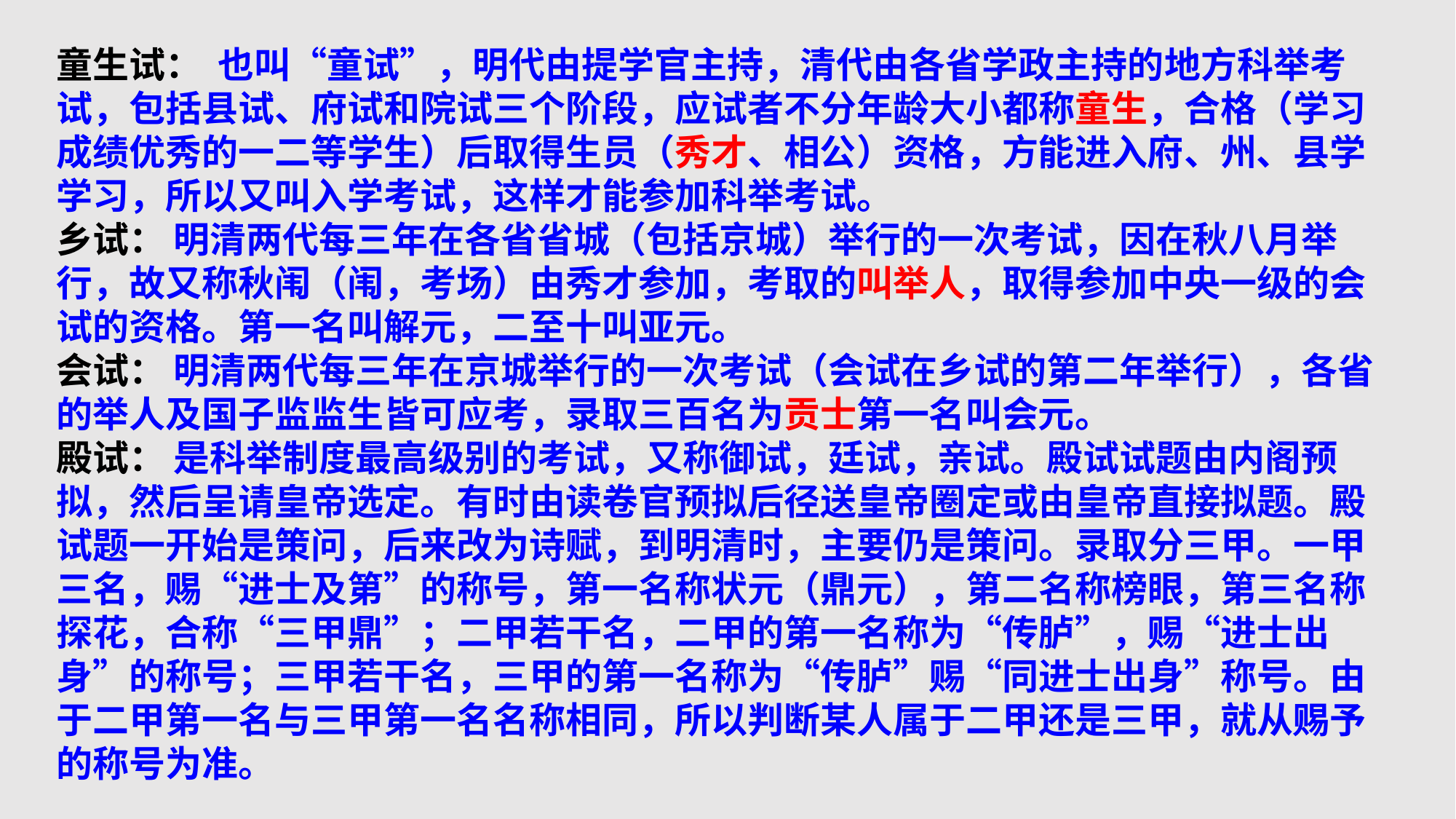

童生试：  也叫“童试”，明代由提学官主持，清代由各省学政主持的地方科举考试，包括县试、府试和院试三个阶段，应试者不分年龄大小都称童生，合格（学习成绩优秀的一二等学生）后取得生员（秀才、相公）资格，方能进入府、州、县学学习，所以又叫入学考试，这样才能参加科举考试。
乡试： 明清两代每三年在各省省城（包括京城）举行的一次考试，因在秋八月举行，故又称秋闱（闱，考场）由秀才参加，考取的叫举人，取得参加中央一级的会试的资格。第一名叫解元，二至十叫亚元。
会试： 明清两代每三年在京城举行的一次考试（会试在乡试的第二年举行），各省的举人及国子监监生皆可应考，录取三百名为贡士第一名叫会元。
殿试： 是科举制度最高级别的考试，又称御试，廷试，亲试。殿试试题由内阁预拟，然后呈请皇帝选定。有时由读卷官预拟后径送皇帝圈定或由皇帝直接拟题。殿试题一开始是策问，后来改为诗赋，到明清时，主要仍是策问。录取分三甲。一甲三名，赐“进士及第”的称号，第一名称状元（鼎元），第二名称榜眼，第三名称探花，合称“三甲鼎”；二甲若干名，二甲的第一名称为“传胪”，赐“进士出身”的称号；三甲若干名，三甲的第一名称为“传胪”赐“同进士出身”称号。由于二甲第一名与三甲第一名名称相同，所以判断某人属于二甲还是三甲，就从赐予的称号为准。